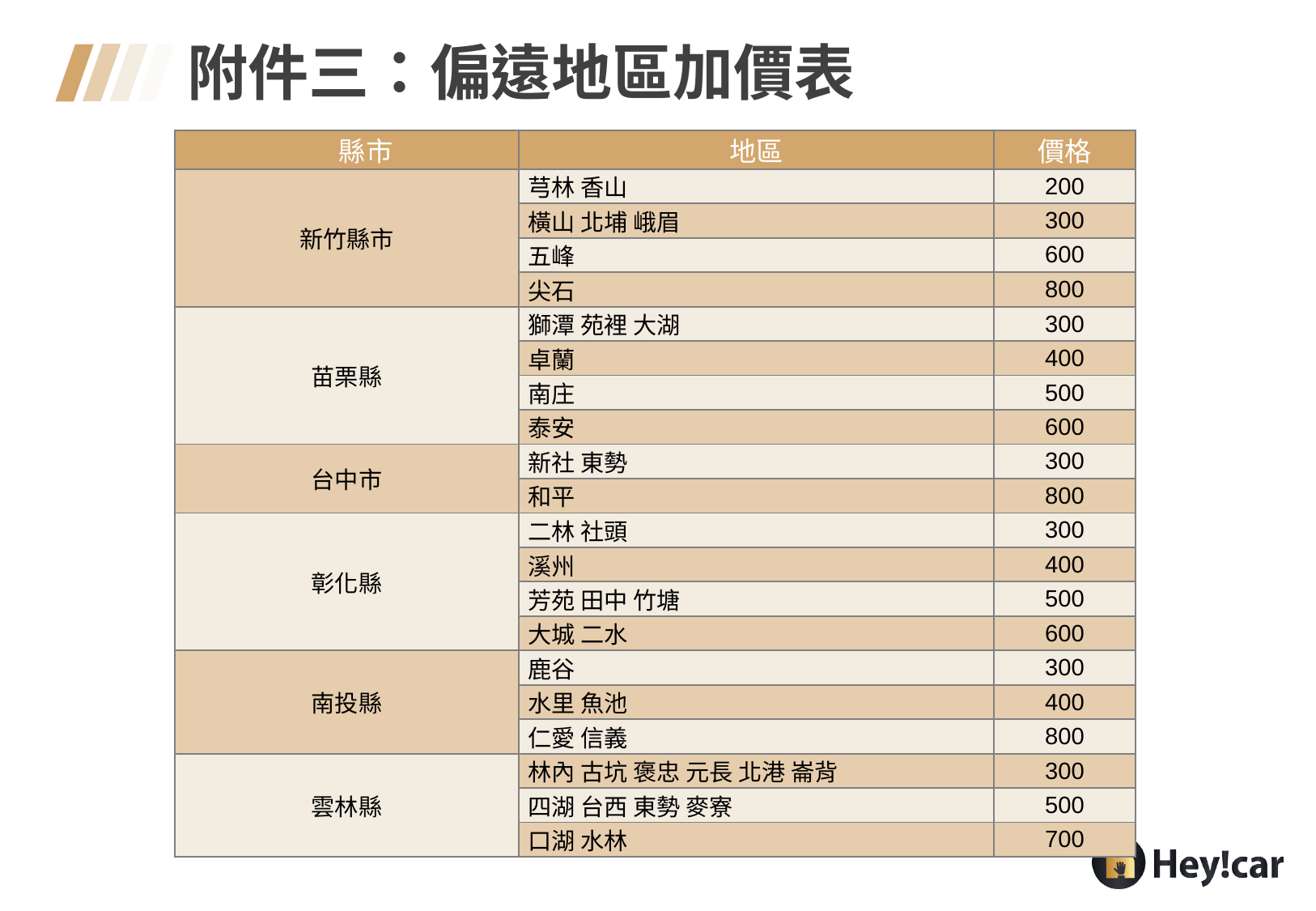

附件三：偏遠地區加價表
| 縣市 | 地區 | 價格 |
| --- | --- | --- |
| 新竹縣市 | 芎林 香山 | 200 |
|  | 橫山 北埔 峨眉 | 300 |
|  | 五峰 | 600 |
|  | 尖石 | 800 |
| 苗栗縣 | 獅潭 苑裡 大湖 | 300 |
|  | 卓蘭 | 400 |
|  | 南庄 | 500 |
|  | 泰安 | 600 |
| 台中市 | 新社 東勢 | 300 |
|  | 和平 | 800 |
| 彰化縣 | 二林 社頭 | 300 |
|  | 溪州 | 400 |
|  | 芳苑 田中 竹塘 | 500 |
|  | 大城 二水 | 600 |
| 南投縣 | 鹿谷 | 300 |
|  | 水里 魚池 | 400 |
|  | 仁愛 信義 | 800 |
| 雲林縣 | 林內 古坑 褒忠 元長 北港 崙背 | 300 |
|  | 四湖 台西 東勢 麥寮 | 500 |
|  | 口湖 水林 | 700 |